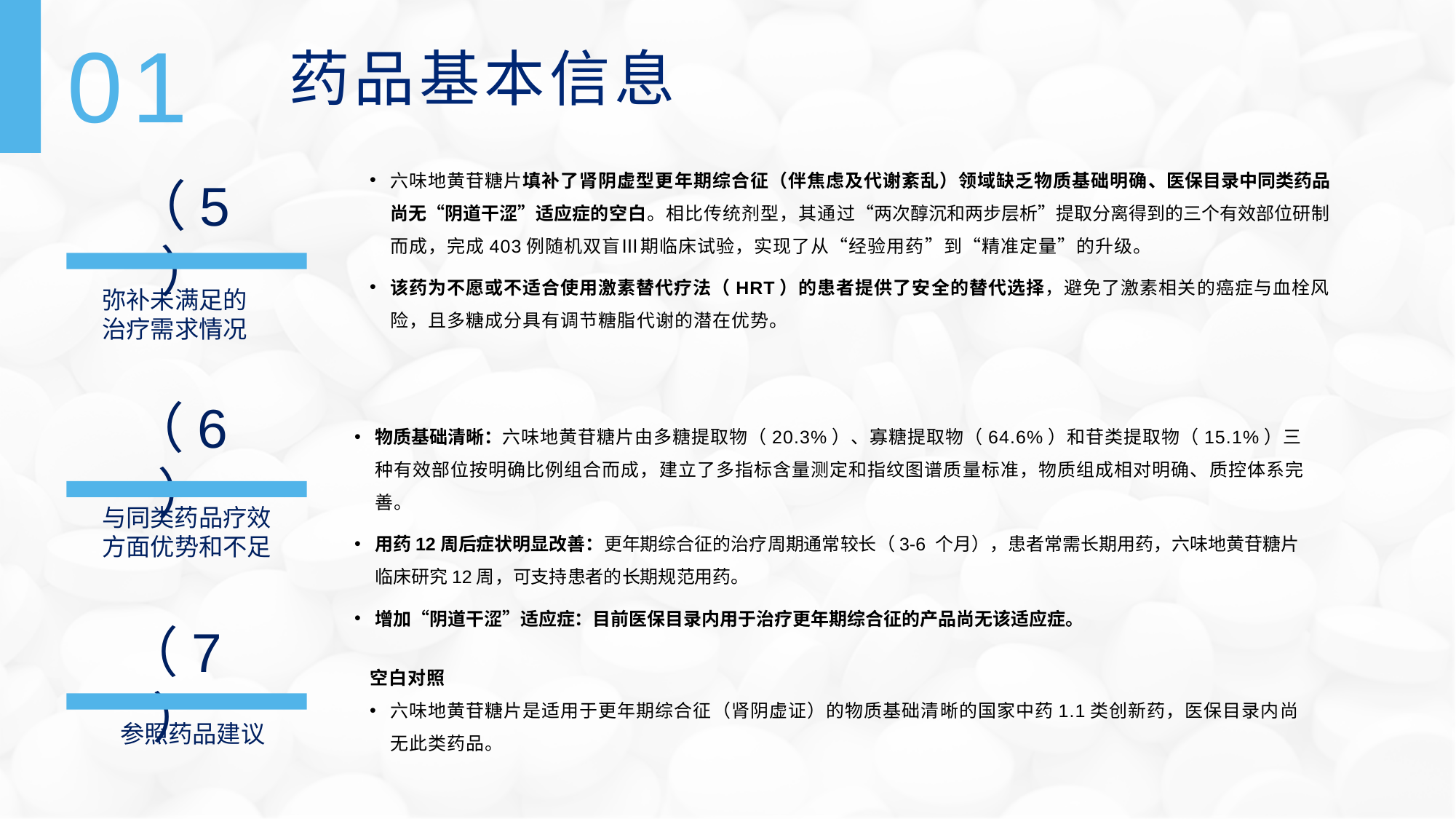

01
药品基本信息
六味地黄苷糖片填补了肾阴虚型更年期综合征（伴焦虑及代谢紊乱）领域缺乏物质基础明确、医保目录中同类药品尚无“阴道干涩”适应症的空白。相比传统剂型，其通过“两次醇沉和两步层析”提取分离得到的三个有效部位研制而成，完成403例随机双盲Ⅲ期临床试验，实现了从“经验用药”到“精准定量”的升级。
该药为不愿或不适合使用激素替代疗法（HRT）的患者提供了安全的替代选择，避免了激素相关的癌症与血栓风险，且多糖成分具有调节糖脂代谢的潜在优势。

（5）

弥补未满足的
治疗需求情况
（6）

与同类药品疗效
方面优势和不足
物质基础清晰：六味地黄苷糖片由多糖提取物（20.3%）、寡糖提取物（64.6%）和苷类提取物（15.1%）三种有效部位按明确比例组合而成，建立了多指标含量测定和指纹图谱质量标准，物质组成相对明确、质控体系完善。
用药12周后症状明显改善：更年期综合征的治疗周期通常较长（3-6 个月），患者常需长期用药，六味地黄苷糖片临床研究12周，可支持患者的长期规范用药。
增加“阴道干涩”适应症：目前医保目录内用于治疗更年期综合征的产品尚无该适应症。
（7）

参照药品建议
空白对照
六味地黄苷糖片是适用于更年期综合征（肾阴虚证）的物质基础清晰的国家中药1.1类创新药，医保目录内尚无此类药品。
6